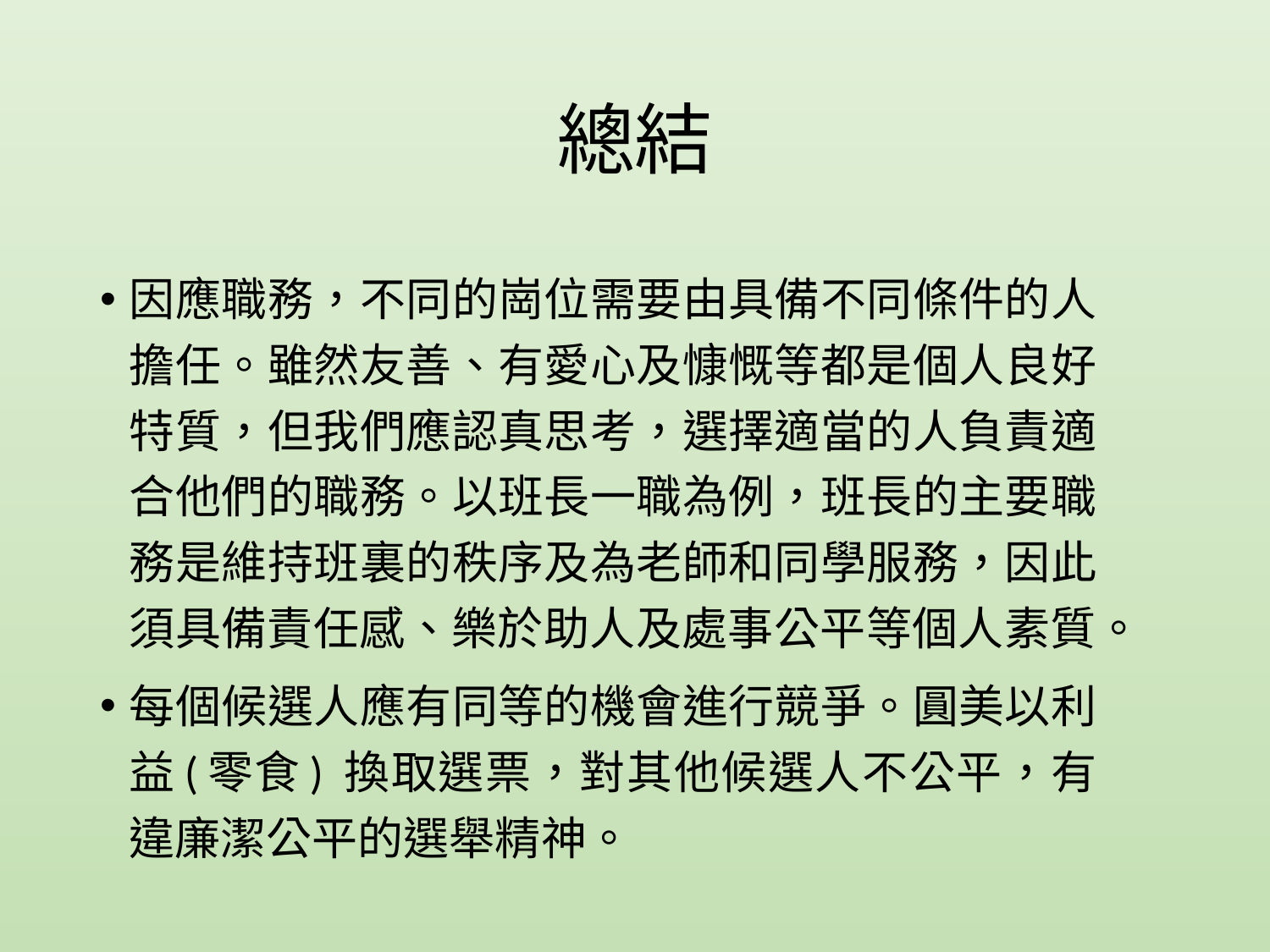

# 總結
因應職務，不同的崗位需要由具備不同條件的人擔任。雖然友善、有愛心及慷慨等都是個人良好特質，但我們應認真思考，選擇適當的人負責適合他們的職務。以班長一職為例，班長的主要職務是維持班裏的秩序及為老師和同學服務，因此須具備責任感、樂於助人及處事公平等個人素質。
每個候選人應有同等的機會進行競爭。圓美以利益(零食) 換取選票，對其他候選人不公平，有違廉潔公平的選舉精神。